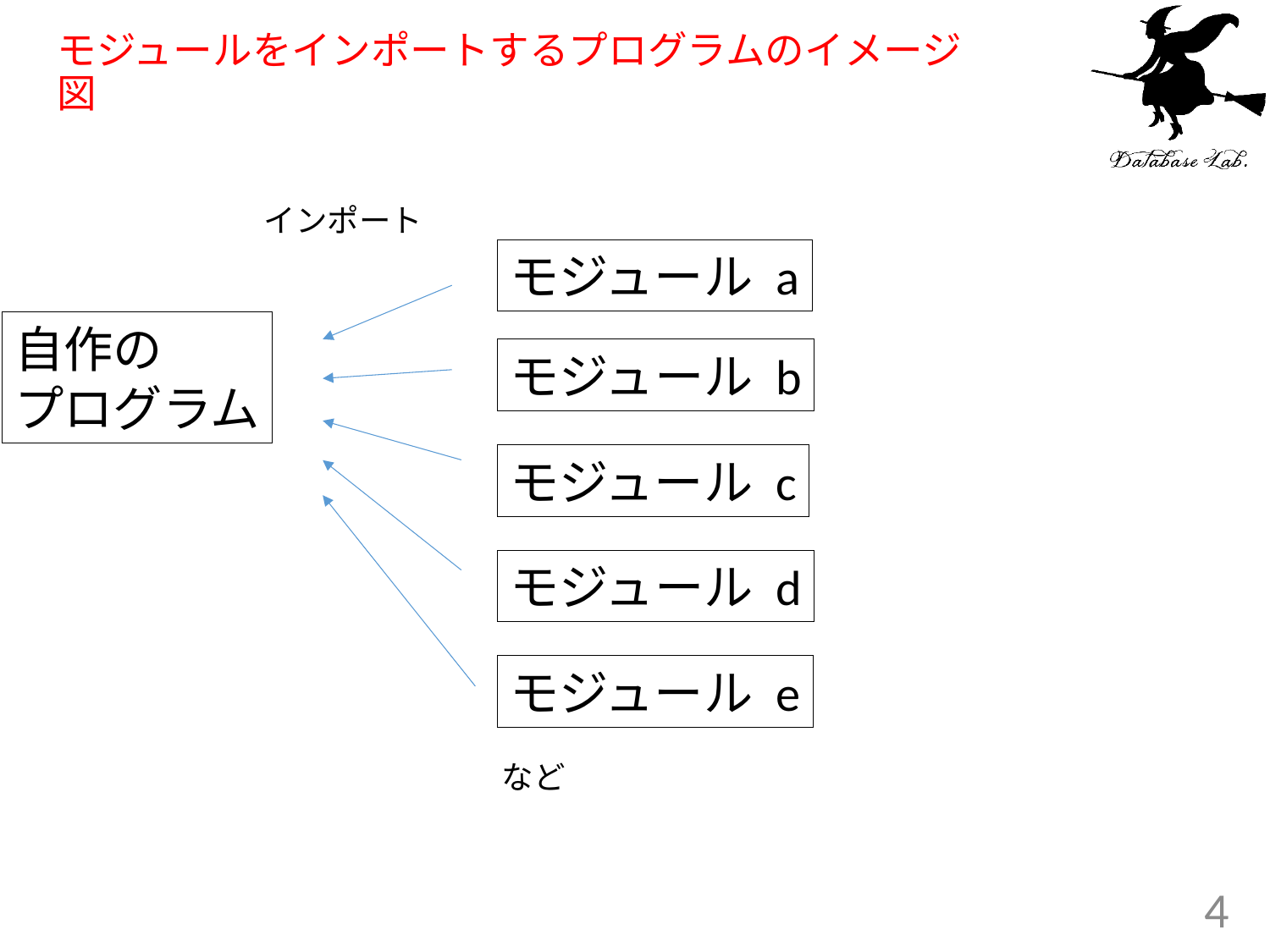

# モジュールをインポートするプログラムのイメージ図
インポート
モジュール a
自作の
プログラム
モジュール b
モジュール c
モジュール d
モジュール e
など
4